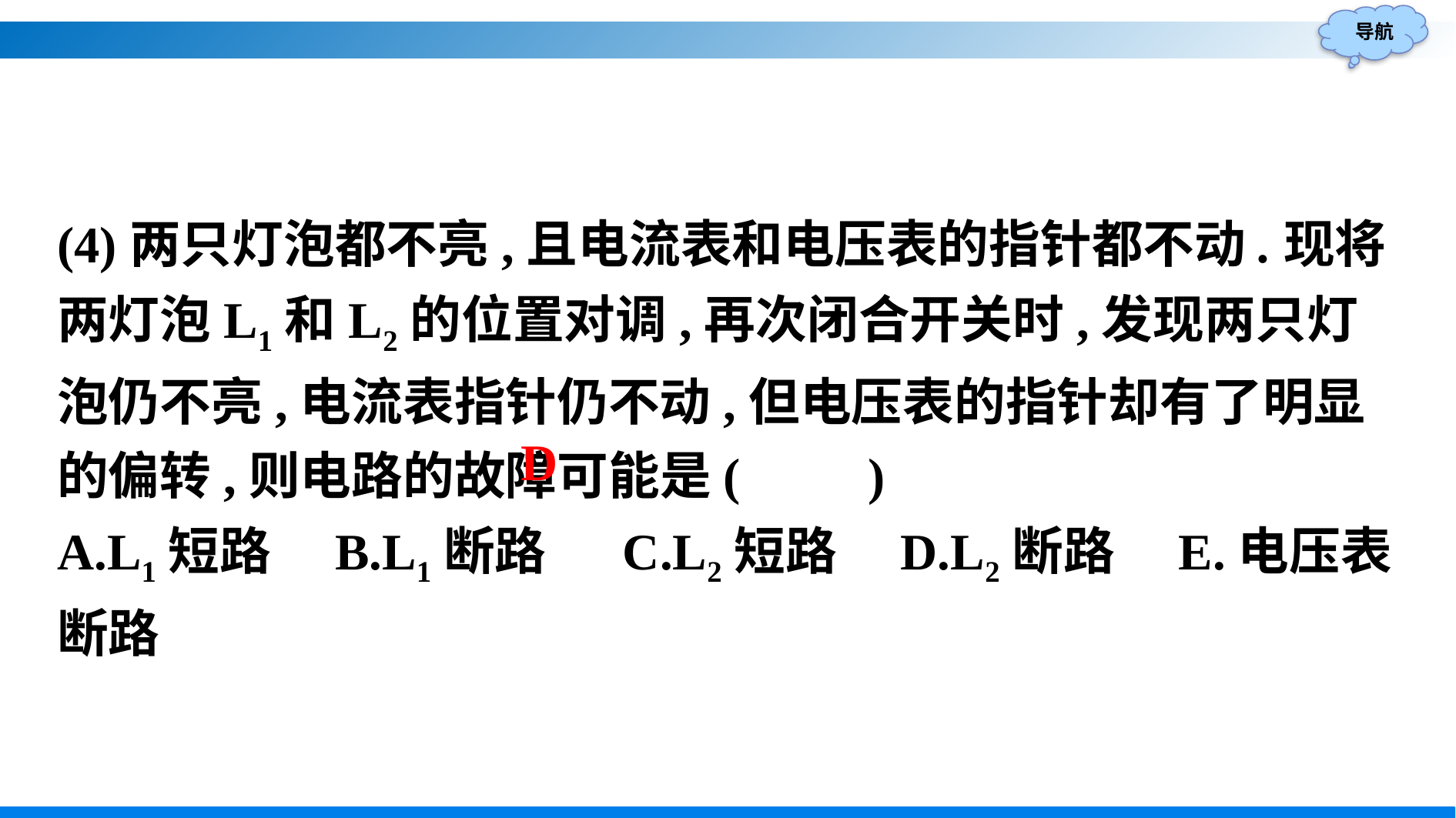

(4)两只灯泡都不亮,且电流表和电压表的指针都不动.现将两灯泡L1和L2的位置对调,再次闭合开关时,发现两只灯泡仍不亮,电流表指针仍不动,但电压表的指针却有了明显的偏转,则电路的故障可能是(　　)
A.L1短路　B.L1断路　 C.L2短路　D.L2断路　E.电压表断路
D